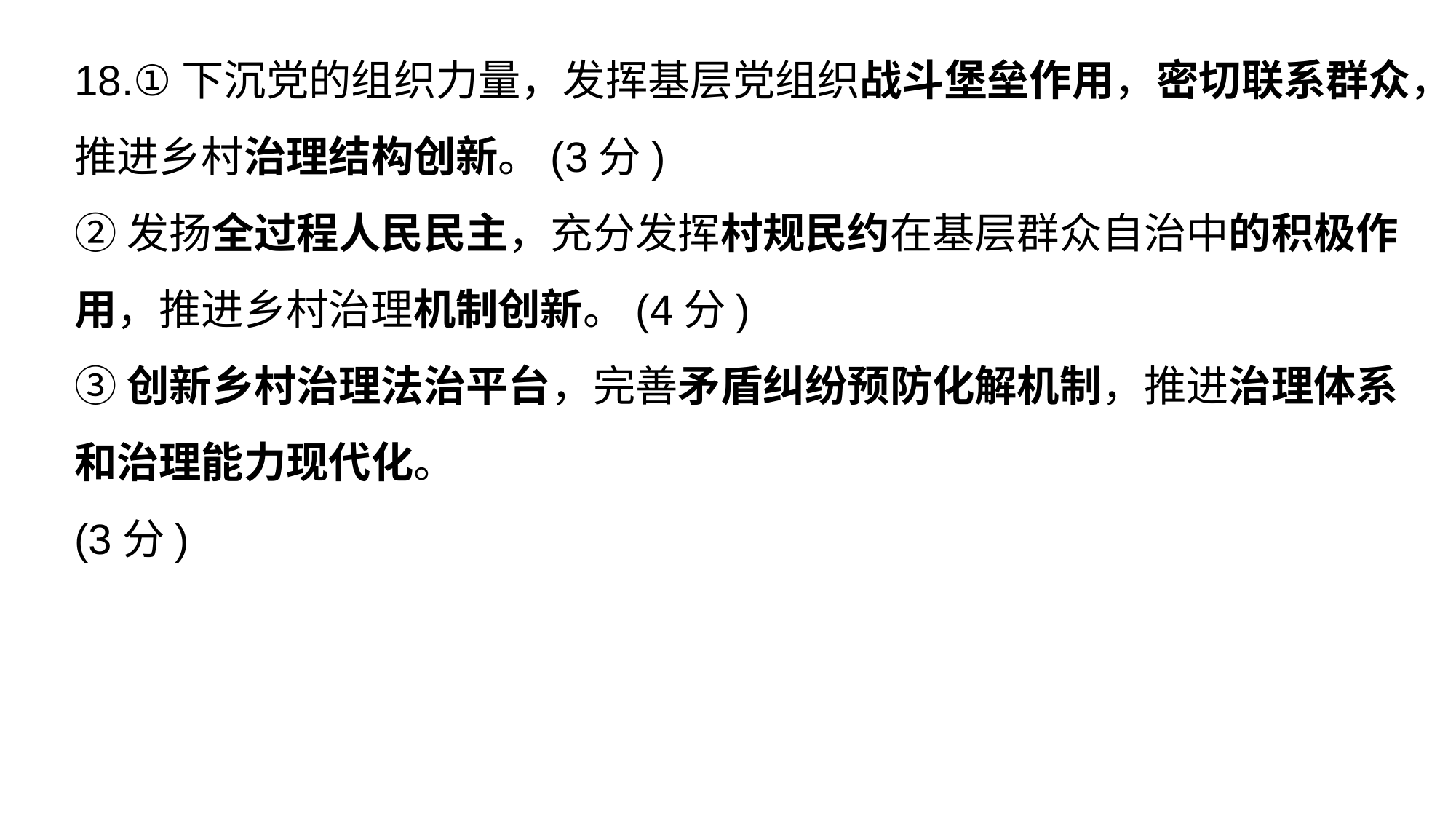

18.①下沉党的组织力量，发挥基层党组织战斗堡垒作用，密切联系群众，推进乡村治理结构创新。(3分)
②发扬全过程人民民主，充分发挥村规民约在基层群众自治中的积极作用，推进乡村治理机制创新。(4分)
③创新乡村治理法治平台，完善矛盾纠纷预防化解机制，推进治理体系和治理能力现代化。
(3分)